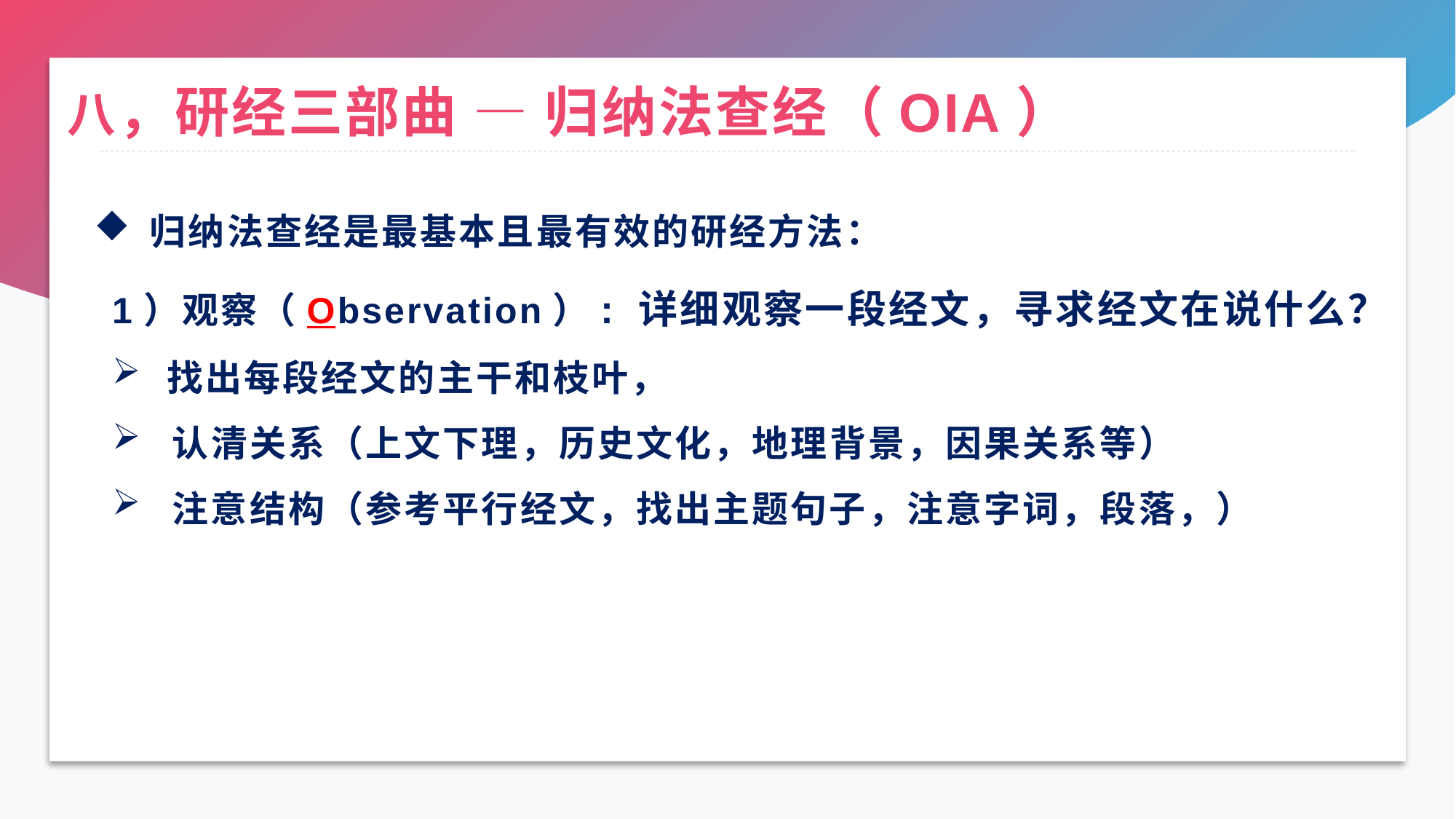

# 八，研经三部曲 — 归纳法查经（OIA）
 归纳法查经是最基本且最有效的研经方法：
1）观察（Observation）: 详细观察一段经文，寻求经文在说什么？
找出每段经文的主干和枝叶，
 认清关系（上文下理，历史文化，地理背景，因果关系等）
 注意结构（参考平行经文，找出主题句子，注意字词，段落，）